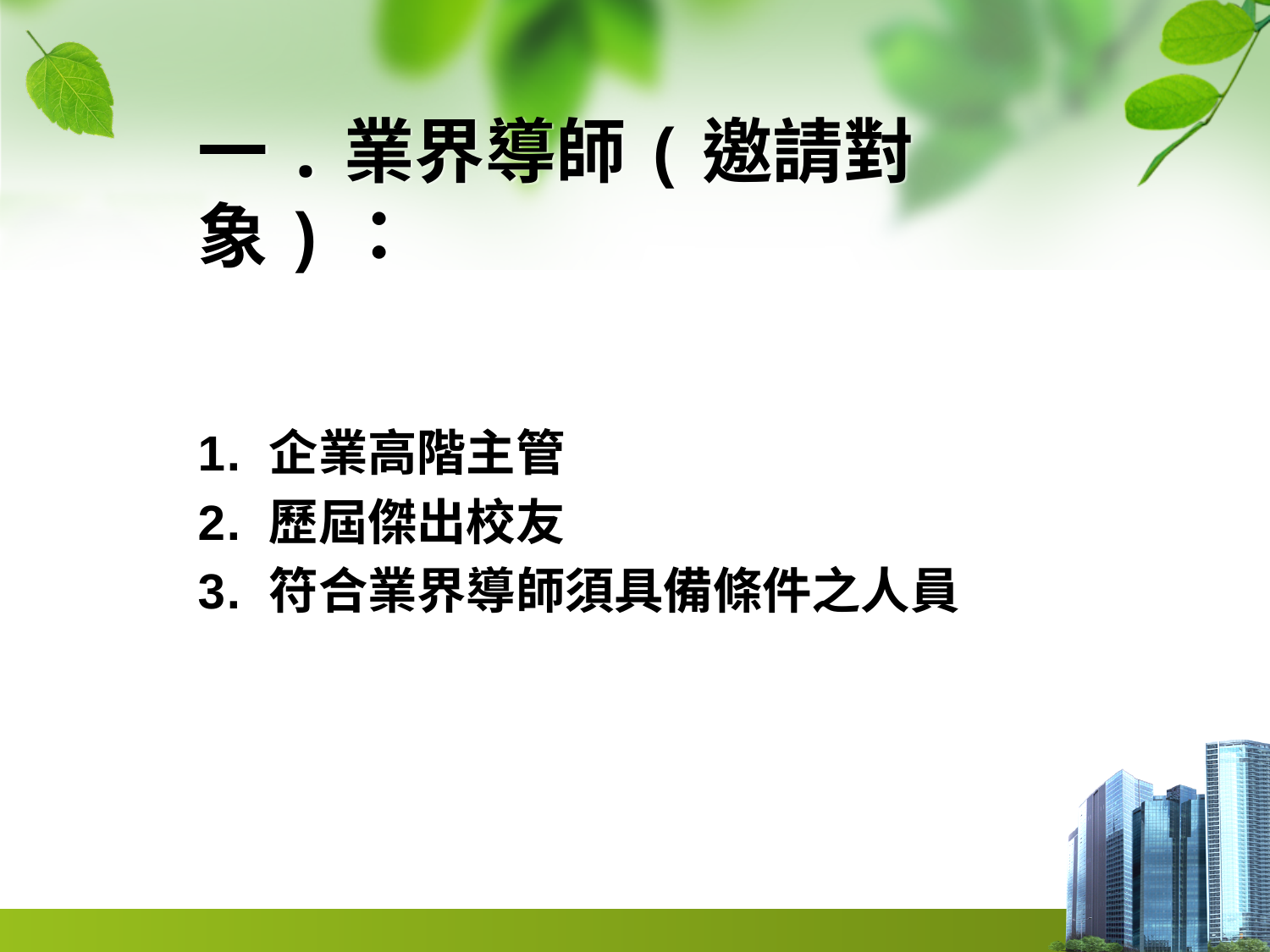

# 一.業界導師(邀請對象)：

企業高階主管
歷屆傑出校友
符合業界導師須具備條件之人員